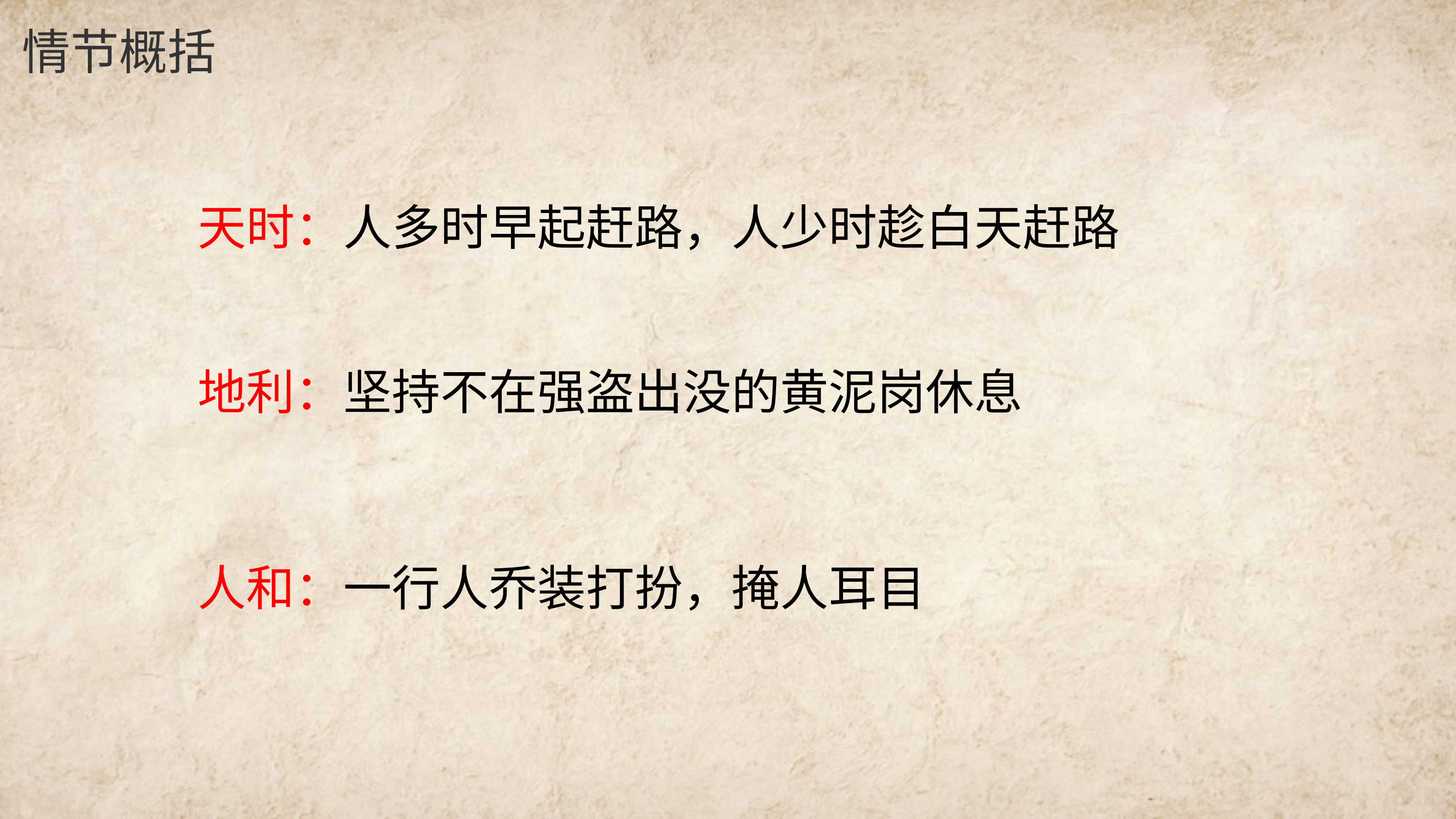

情节概括
天时：人多时早起赶路，人少时趁白天赶路

地利：坚持不在强盗出没的黄泥岗休息

人和：一行人乔装打扮，掩人耳目